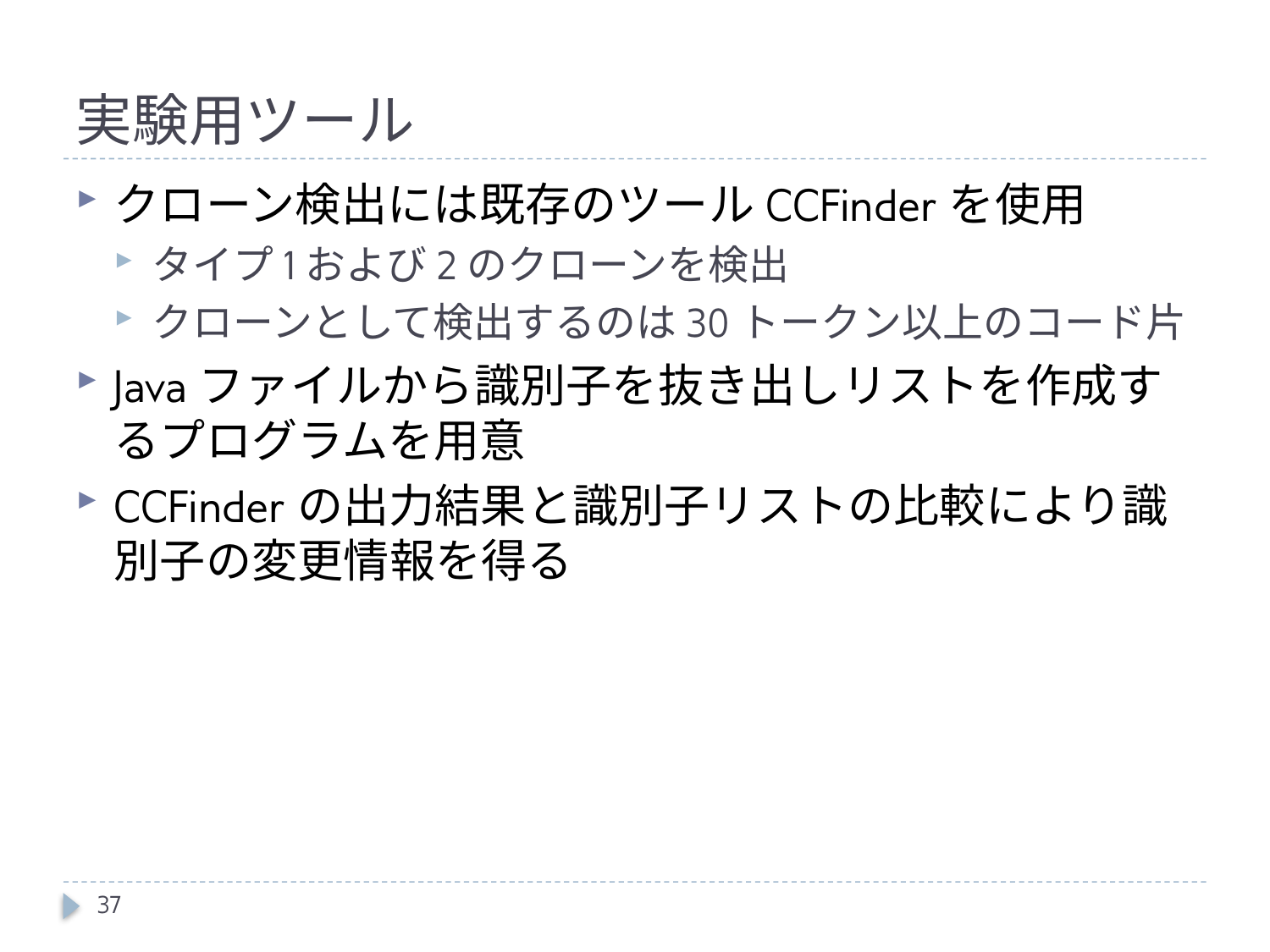

# 実験用ツール
クローン検出には既存のツールCCFinderを使用
タイプ1および2のクローンを検出
クローンとして検出するのは30トークン以上のコード片
Javaファイルから識別子を抜き出しリストを作成するプログラムを用意
CCFinderの出力結果と識別子リストの比較により識別子の変更情報を得る
37